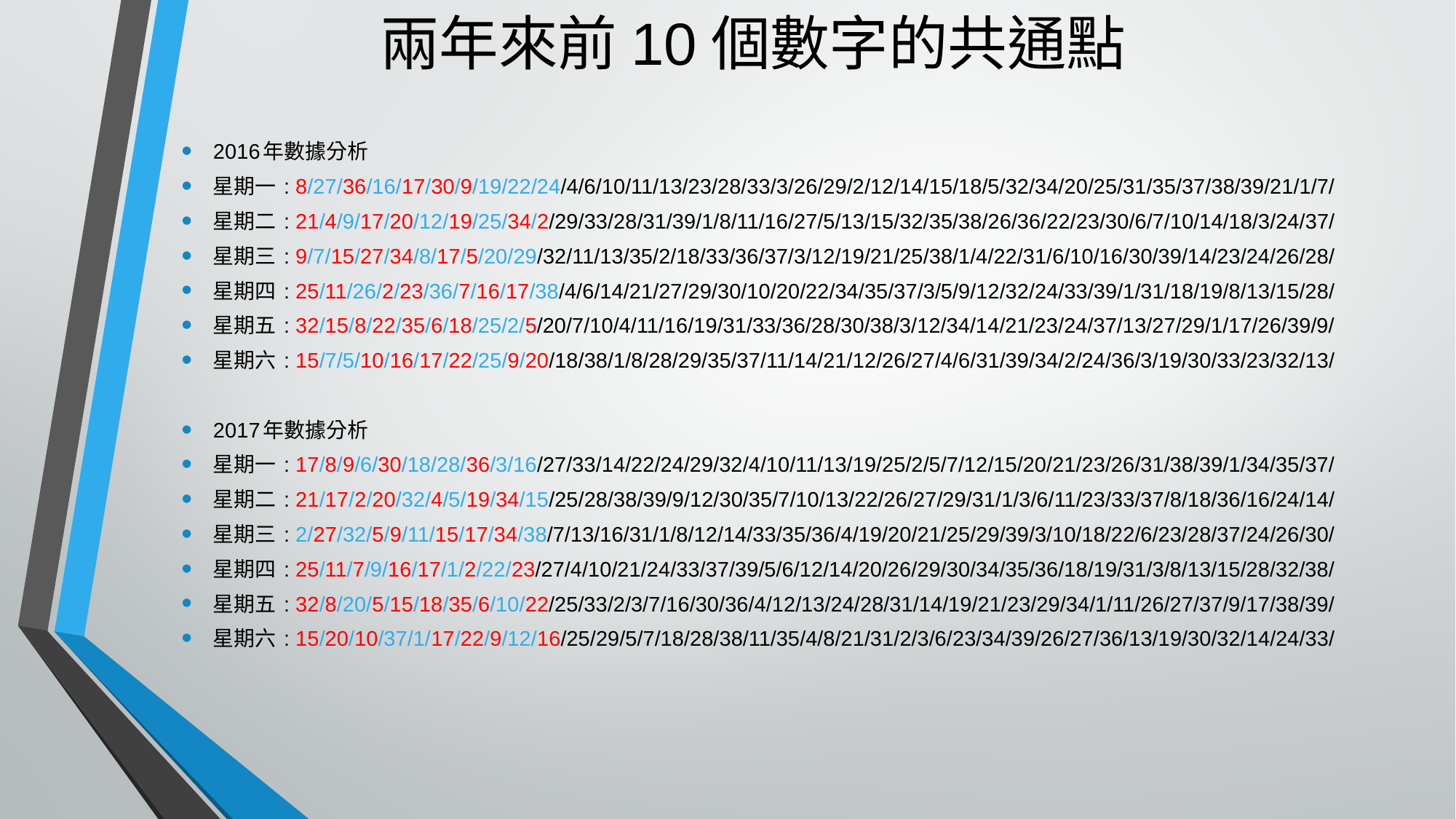

# 兩年來前10個數字的共通點
2016年數據分析
星期一 : 8/27/36/16/17/30/9/19/22/24/4/6/10/11/13/23/28/33/3/26/29/2/12/14/15/18/5/32/34/20/25/31/35/37/38/39/21/1/7/
星期二 : 21/4/9/17/20/12/19/25/34/2/29/33/28/31/39/1/8/11/16/27/5/13/15/32/35/38/26/36/22/23/30/6/7/10/14/18/3/24/37/
星期三 : 9/7/15/27/34/8/17/5/20/29/32/11/13/35/2/18/33/36/37/3/12/19/21/25/38/1/4/22/31/6/10/16/30/39/14/23/24/26/28/
星期四 : 25/11/26/2/23/36/7/16/17/38/4/6/14/21/27/29/30/10/20/22/34/35/37/3/5/9/12/32/24/33/39/1/31/18/19/8/13/15/28/
星期五 : 32/15/8/22/35/6/18/25/2/5/20/7/10/4/11/16/19/31/33/36/28/30/38/3/12/34/14/21/23/24/37/13/27/29/1/17/26/39/9/
星期六 : 15/7/5/10/16/17/22/25/9/20/18/38/1/8/28/29/35/37/11/14/21/12/26/27/4/6/31/39/34/2/24/36/3/19/30/33/23/32/13/

2017年數據分析
星期一 : 17/8/9/6/30/18/28/36/3/16/27/33/14/22/24/29/32/4/10/11/13/19/25/2/5/7/12/15/20/21/23/26/31/38/39/1/34/35/37/
星期二 : 21/17/2/20/32/4/5/19/34/15/25/28/38/39/9/12/30/35/7/10/13/22/26/27/29/31/1/3/6/11/23/33/37/8/18/36/16/24/14/
星期三 : 2/27/32/5/9/11/15/17/34/38/7/13/16/31/1/8/12/14/33/35/36/4/19/20/21/25/29/39/3/10/18/22/6/23/28/37/24/26/30/
星期四 : 25/11/7/9/16/17/1/2/22/23/27/4/10/21/24/33/37/39/5/6/12/14/20/26/29/30/34/35/36/18/19/31/3/8/13/15/28/32/38/
星期五 : 32/8/20/5/15/18/35/6/10/22/25/33/2/3/7/16/30/36/4/12/13/24/28/31/14/19/21/23/29/34/1/11/26/27/37/9/17/38/39/
星期六 : 15/20/10/37/1/17/22/9/12/16/25/29/5/7/18/28/38/11/35/4/8/21/31/2/3/6/23/34/39/26/27/36/13/19/30/32/14/24/33/